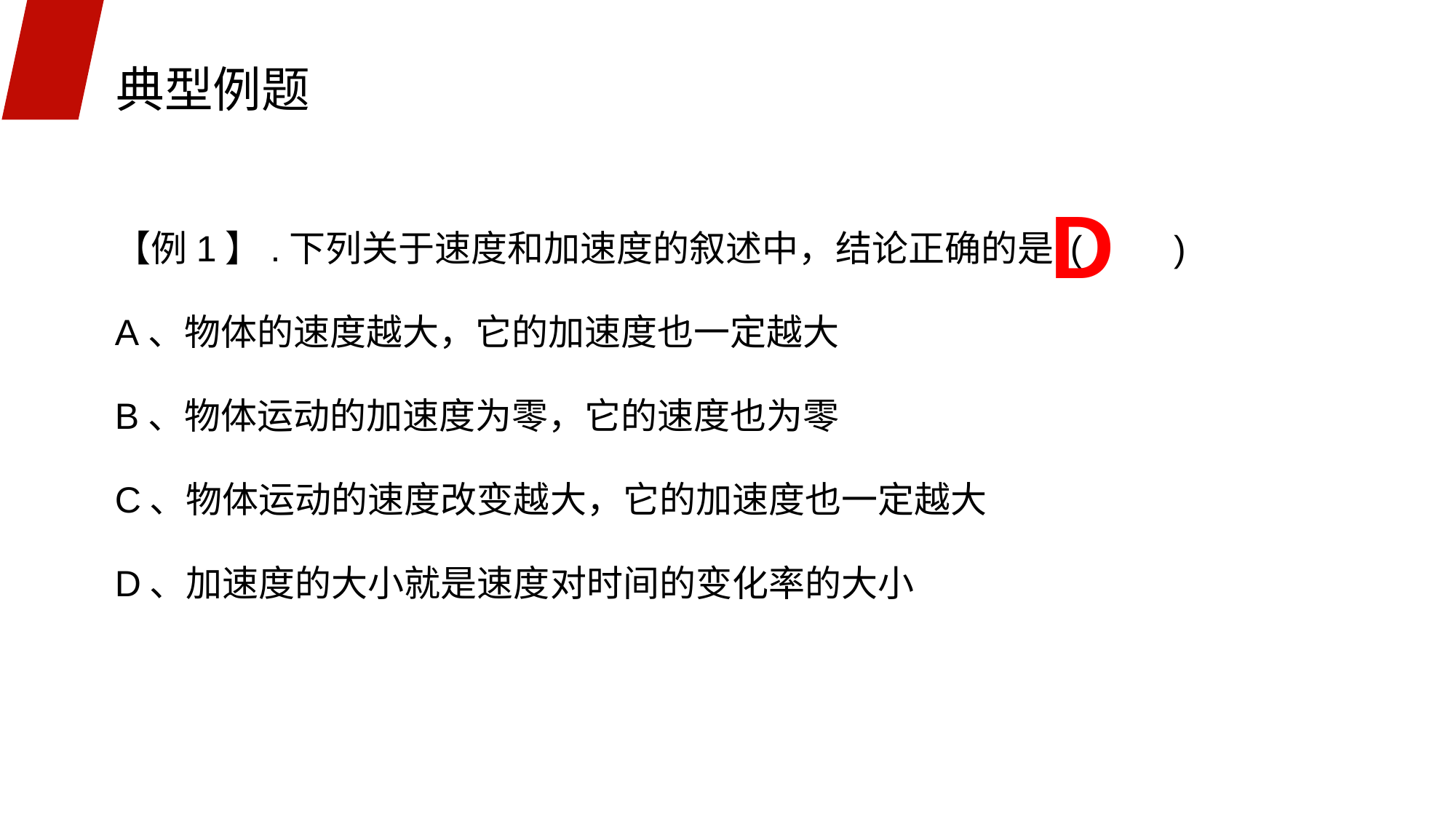

典型例题
D
【例1】.下列关于速度和加速度的叙述中，结论正确的是 (         )
A、物体的速度越大，它的加速度也一定越大
B、物体运动的加速度为零，它的速度也为零
C、物体运动的速度改变越大，它的加速度也一定越大
D、加速度的大小就是速度对时间的变化率的大小